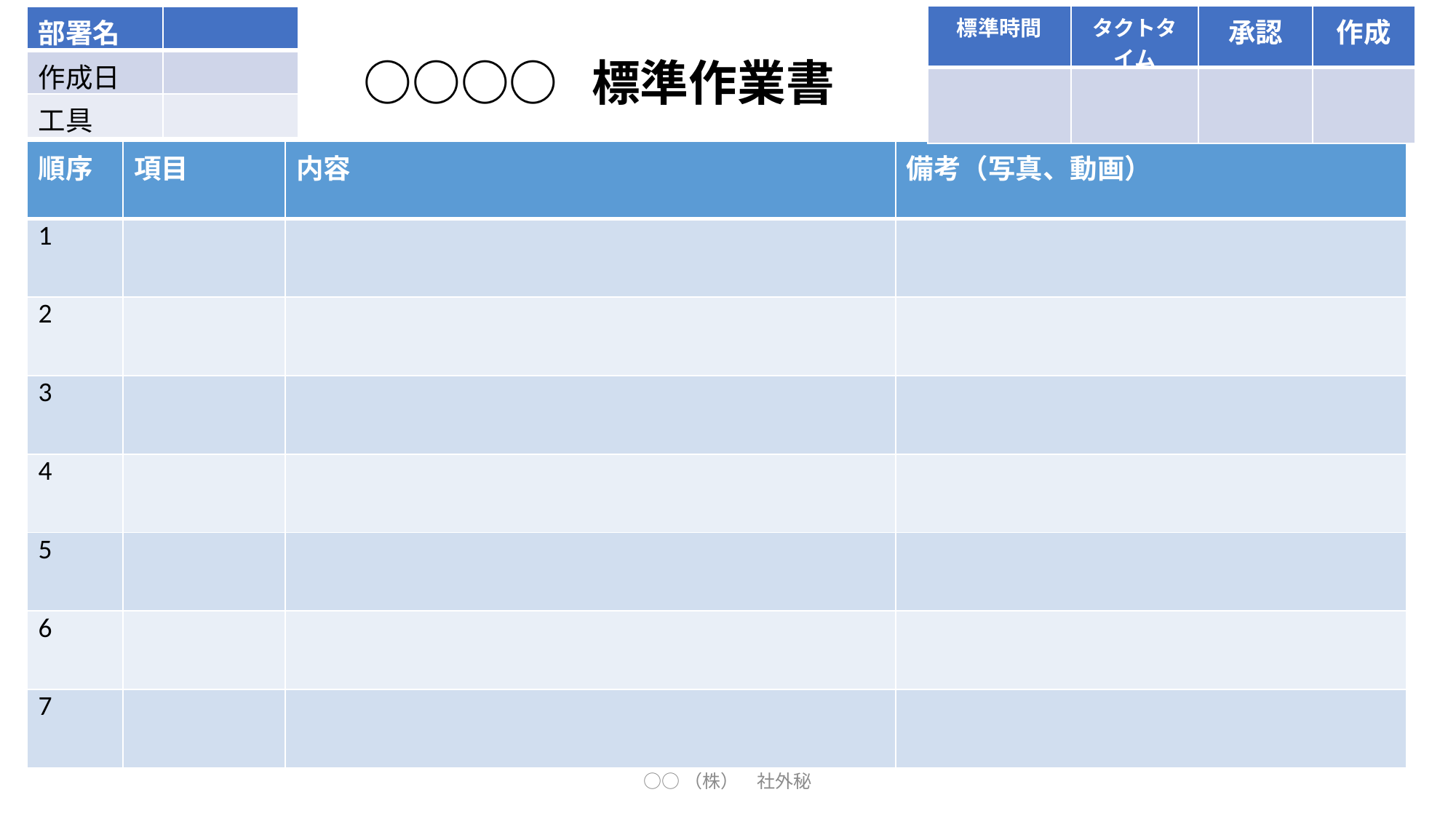

| 標準時間 | タクトタイム | 承認 | 作成 |
| --- | --- | --- | --- |
|  |  |  |  |
| 部署名 |  |
| --- | --- |
| 作成日 |  |
| 工具 |  |
○○○○  標準作業書
| 順序 | 項目 | 内容 | 備考（写真、動画） |
| --- | --- | --- | --- |
| 1 |  |  |  |
| 2 |  |  |  |
| 3 |  |  |  |
| 4 |  |  |  |
| 5 |  |  |  |
| 6 |  |  |  |
| 7 |  |  |  |
○○（株）　社外秘